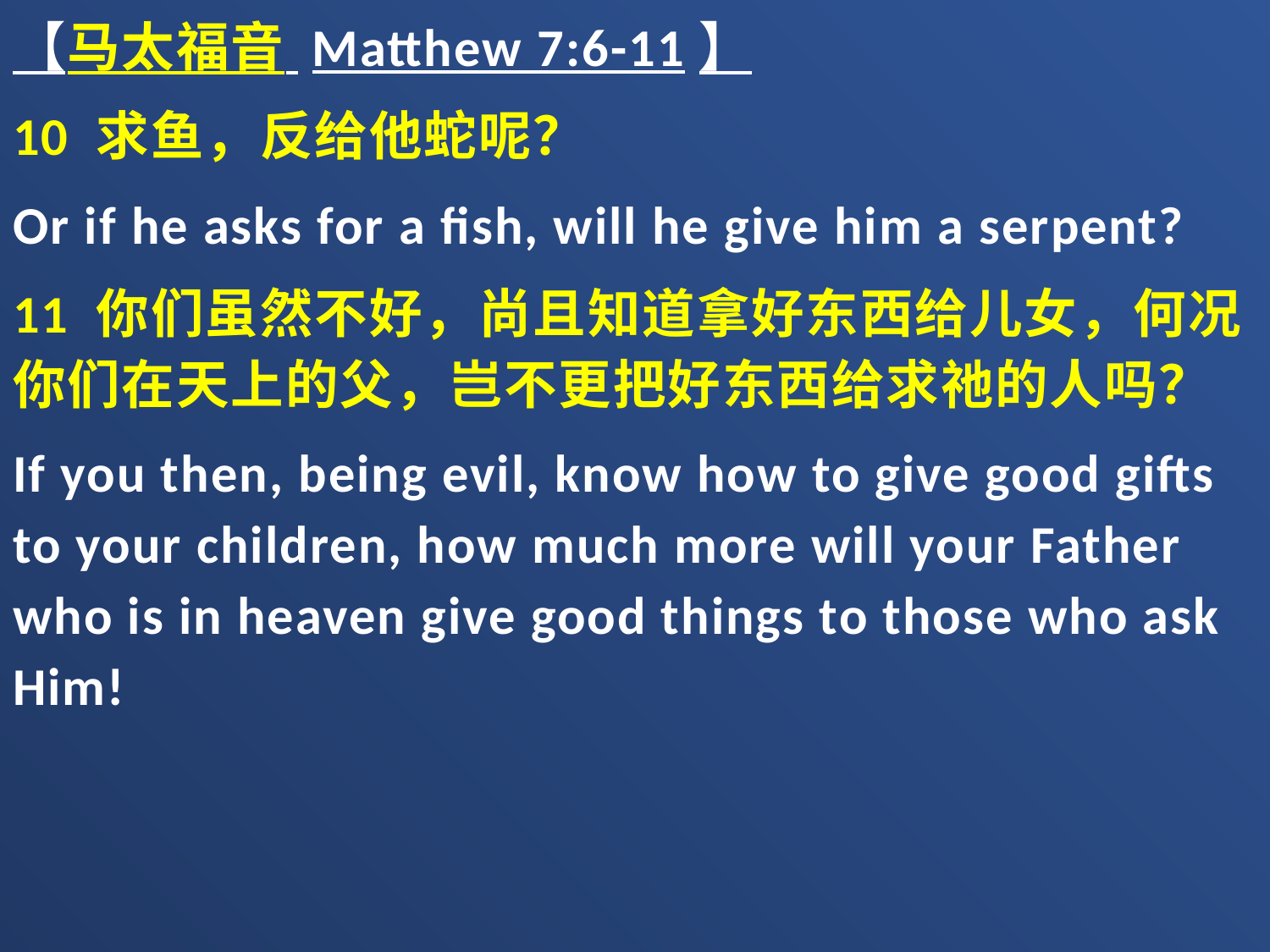

【马太福音 Matthew 7:6-11】
10 求鱼，反给他蛇呢？
Or if he asks for a fish, will he give him a serpent?
11 你们虽然不好，尚且知道拿好东西给儿女，何况你们在天上的父，岂不更把好东西给求祂的人吗？
If you then, being evil, know how to give good gifts to your children, how much more will your Father who is in heaven give good things to those who ask Him!